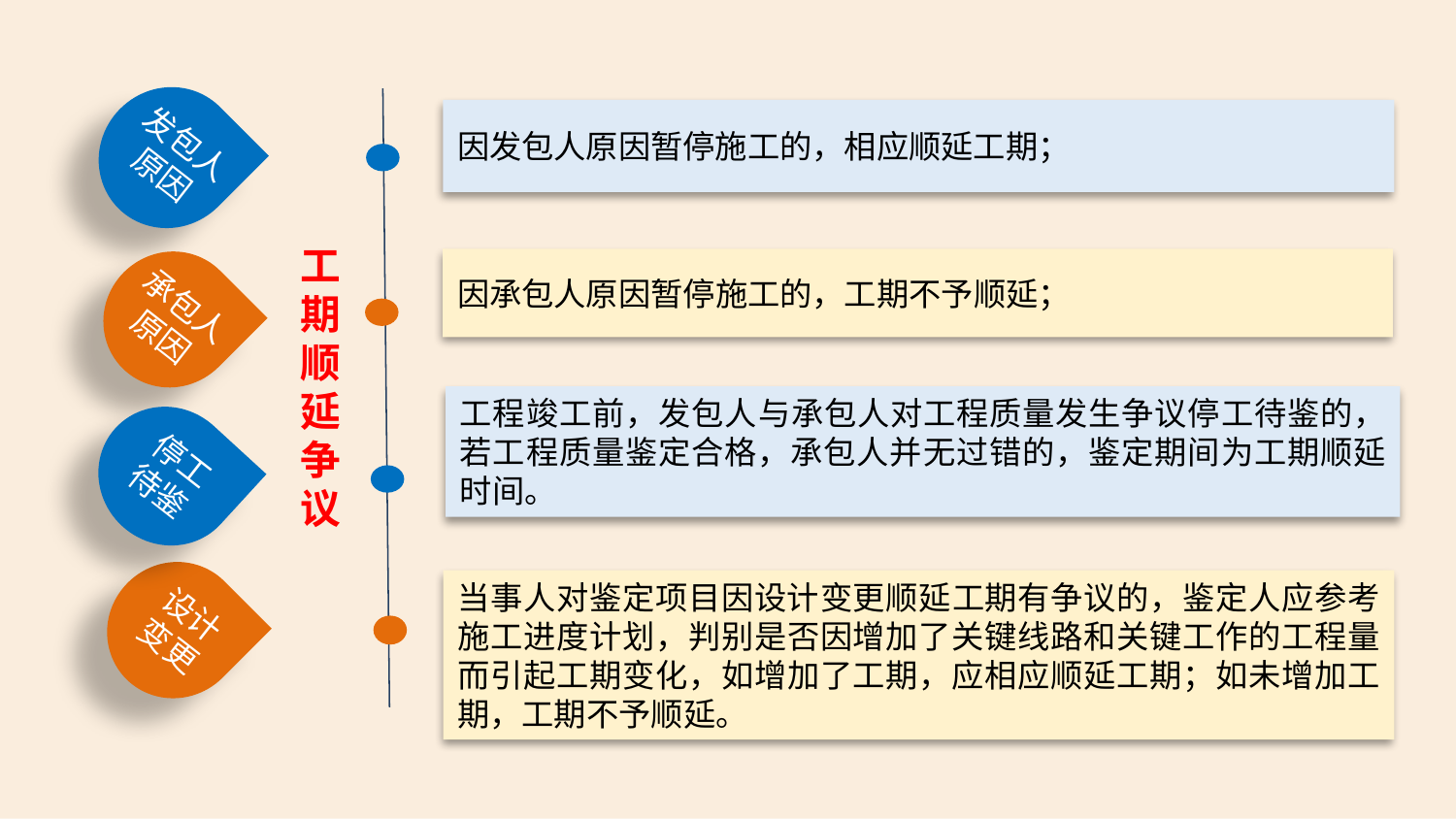

发包人
原因

因发包人原因暂停施工的，相应顺延工期；
因承包人原因暂停施工的，工期不予顺延；

承包人
原因
工期顺延争议
工程竣工前，发包人与承包人对工程质量发生争议停工待鉴的，若工程质量鉴定合格，承包人并无过错的，鉴定期间为工期顺延时间。

停工
待鉴

设计
变更
当事人对鉴定项目因设计变更顺延工期有争议的，鉴定人应参考施工进度计划，判别是否因增加了关键线路和关键工作的工程量而引起工期变化，如增加了工期，应相应顺延工期；如未增加工期，工期不予顺延。